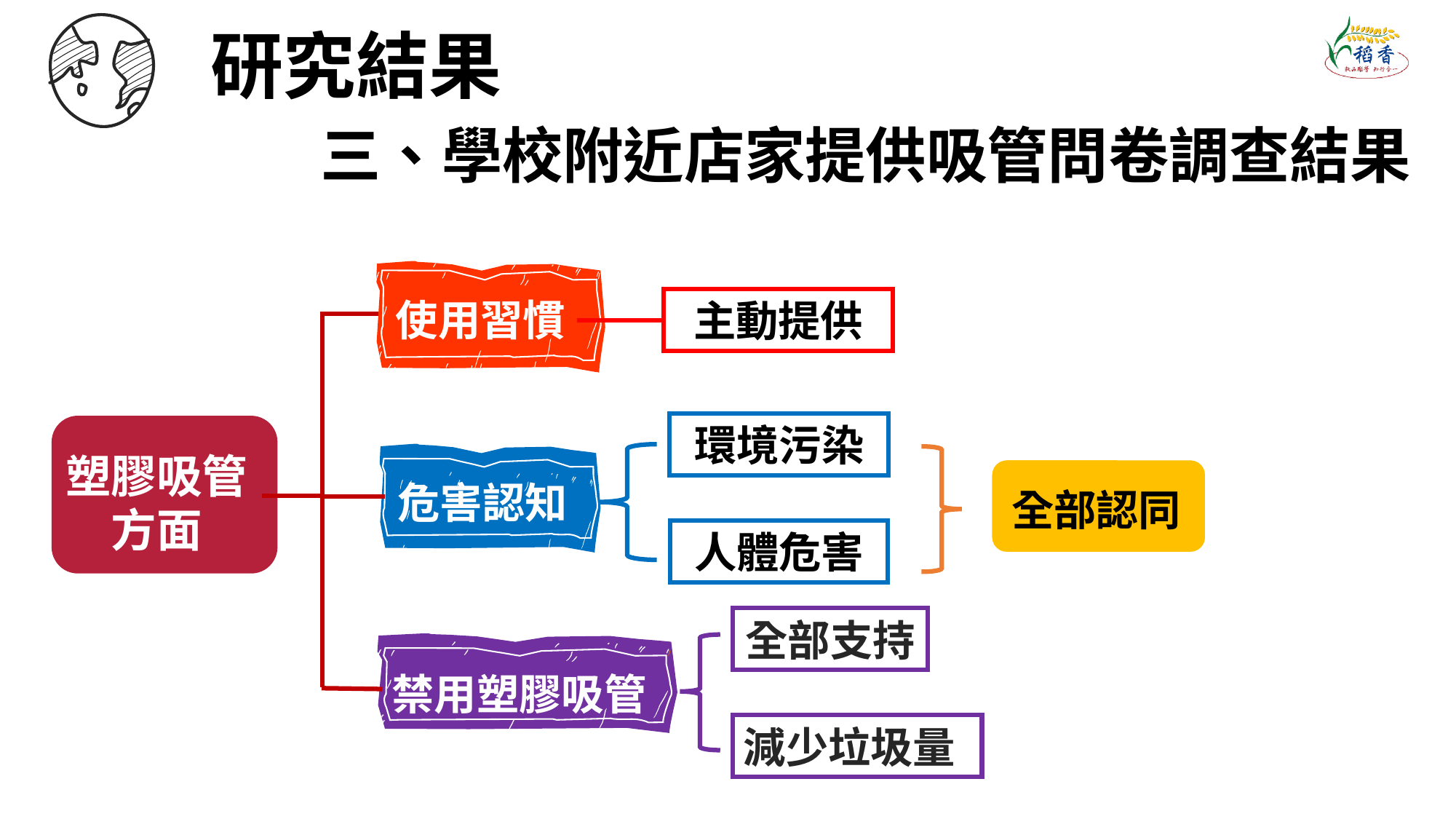

研究結果

三、學校附近店家提供吸管問卷調查結果

使用習慣
主動提供

環境污染

塑膠吸管
方面

危害認知

全部認同
人體危害
全部支持

禁用塑膠吸管

減少垃圾量